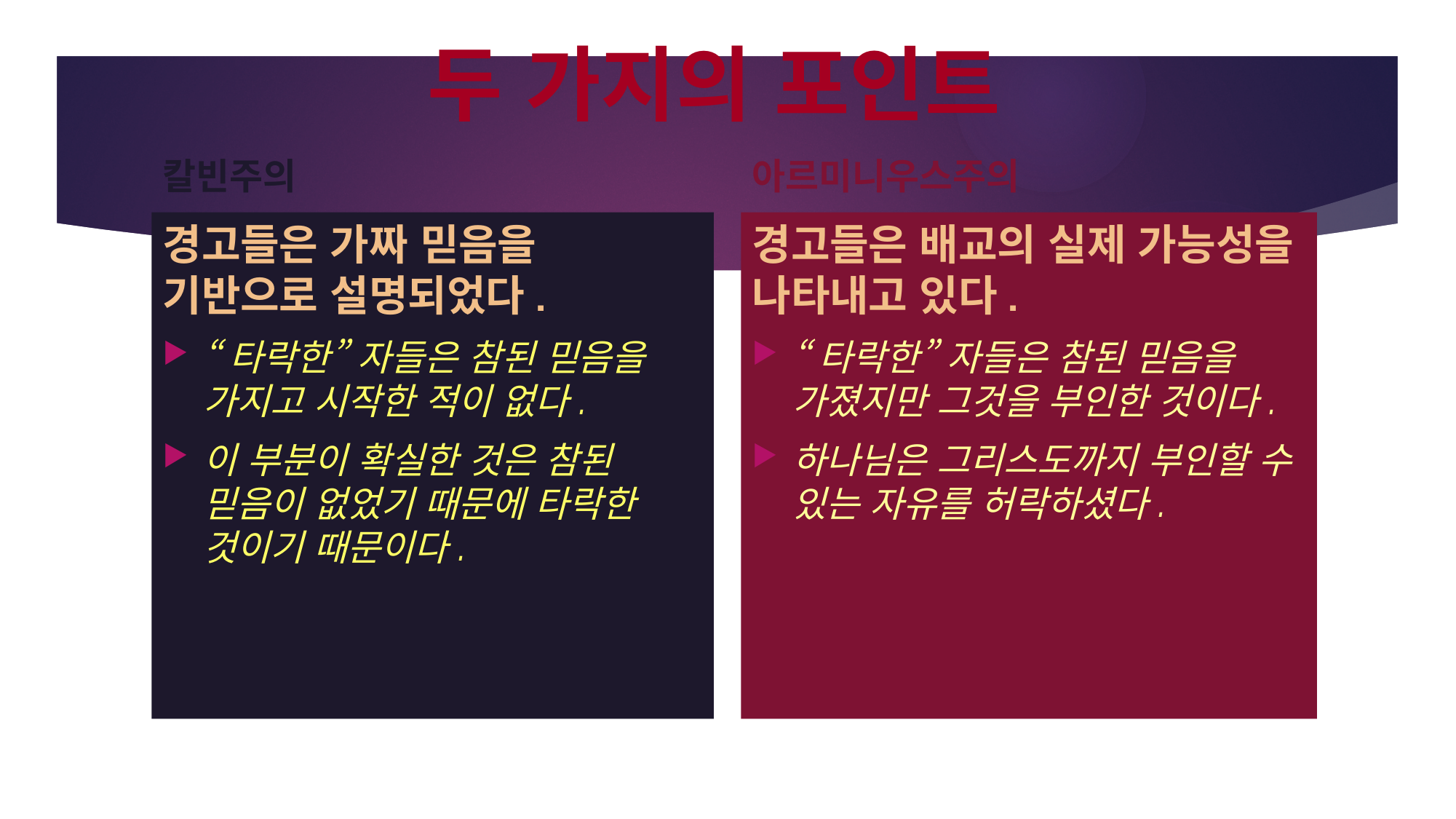

# 두 가지의 포인트
칼빈주의
아르미니우스주의
경고들은 가짜 믿음을 기반으로 설명되었다.
“타락한” 자들은 참된 믿음을 가지고 시작한 적이 없다.
이 부분이 확실한 것은 참된 믿음이 없었기 때문에 타락한 것이기 때문이다.
경고들은 배교의 실제 가능성을 나타내고 있다.
“타락한” 자들은 참된 믿음을 가졌지만 그것을 부인한 것이다.
하나님은 그리스도까지 부인할 수  있는 자유를 허락하셨다.